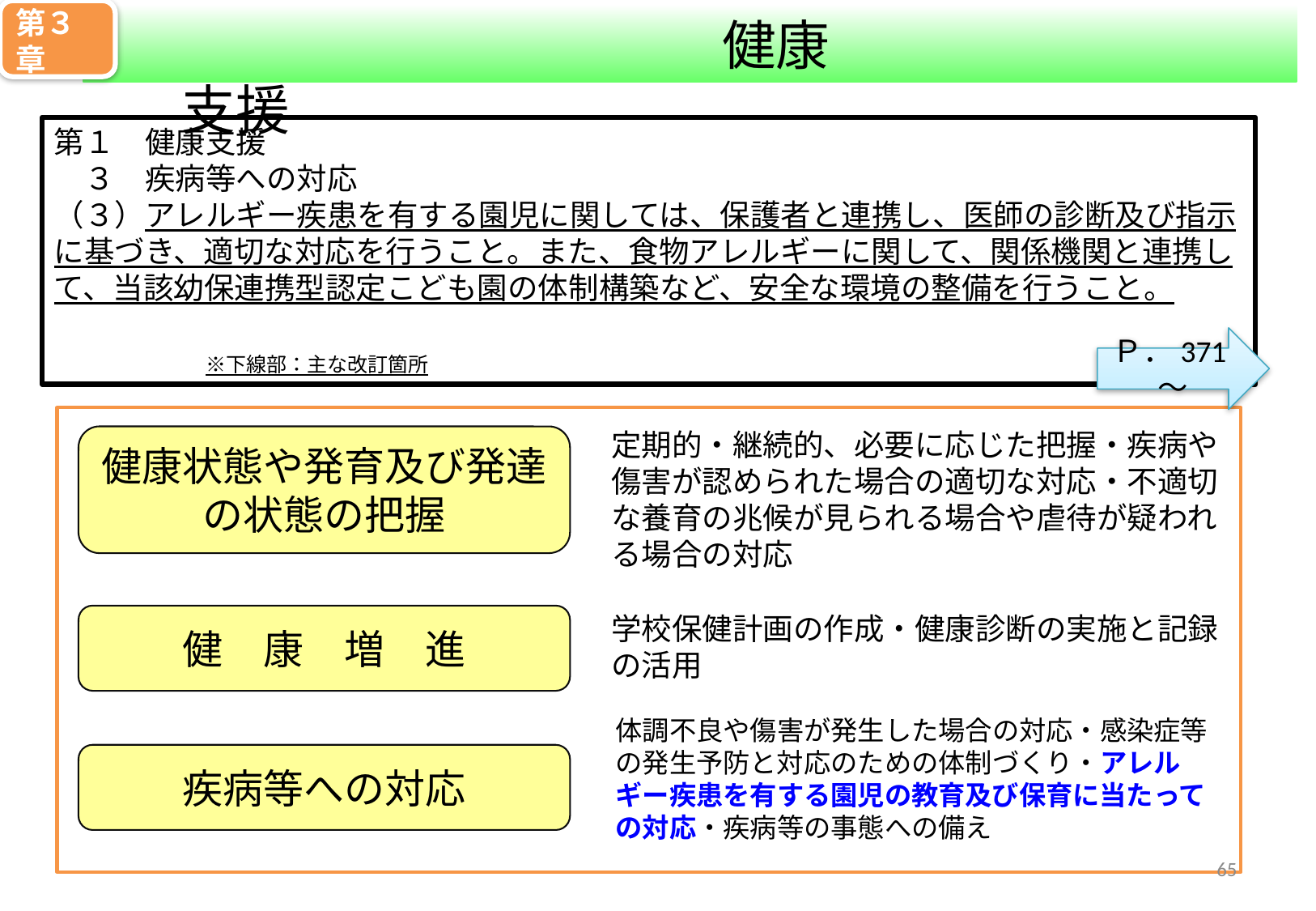

第３章
　　　　　　　　　　健康支援

第１　健康支援
　３　疾病等への対応
（３）アレルギー疾患を有する園児に関しては、保護者と連携し、医師の診断及び指示に基づき、適切な対応を行うこと。また、食物アレルギーに関して、関係機関と連携して、当該幼保連携型認定こども園の体制構築など、安全な環境の整備を行うこと。
　　　　　　　　　　　　　　　　　　　　　　　　　　　　　　　　　　　　　　　　　　　　※下線部：主な改訂箇所
Ｐ．371～

定期的・継続的、必要に応じた把握・疾病や傷害が認められた場合の適切な対応・不適切な養育の兆候が見られる場合や虐待が疑われる場合の対応
健康状態や発育及び発達の状態の把握
学校保健計画の作成・健康診断の実施と記録の活用
健　康　増　進
体調不良や傷害が発生した場合の対応・感染症等の発生予防と対応のための体制づくり・アレルギー疾患を有する園児の教育及び保育に当たっての対応・疾病等の事態への備え
疾病等への対応
65